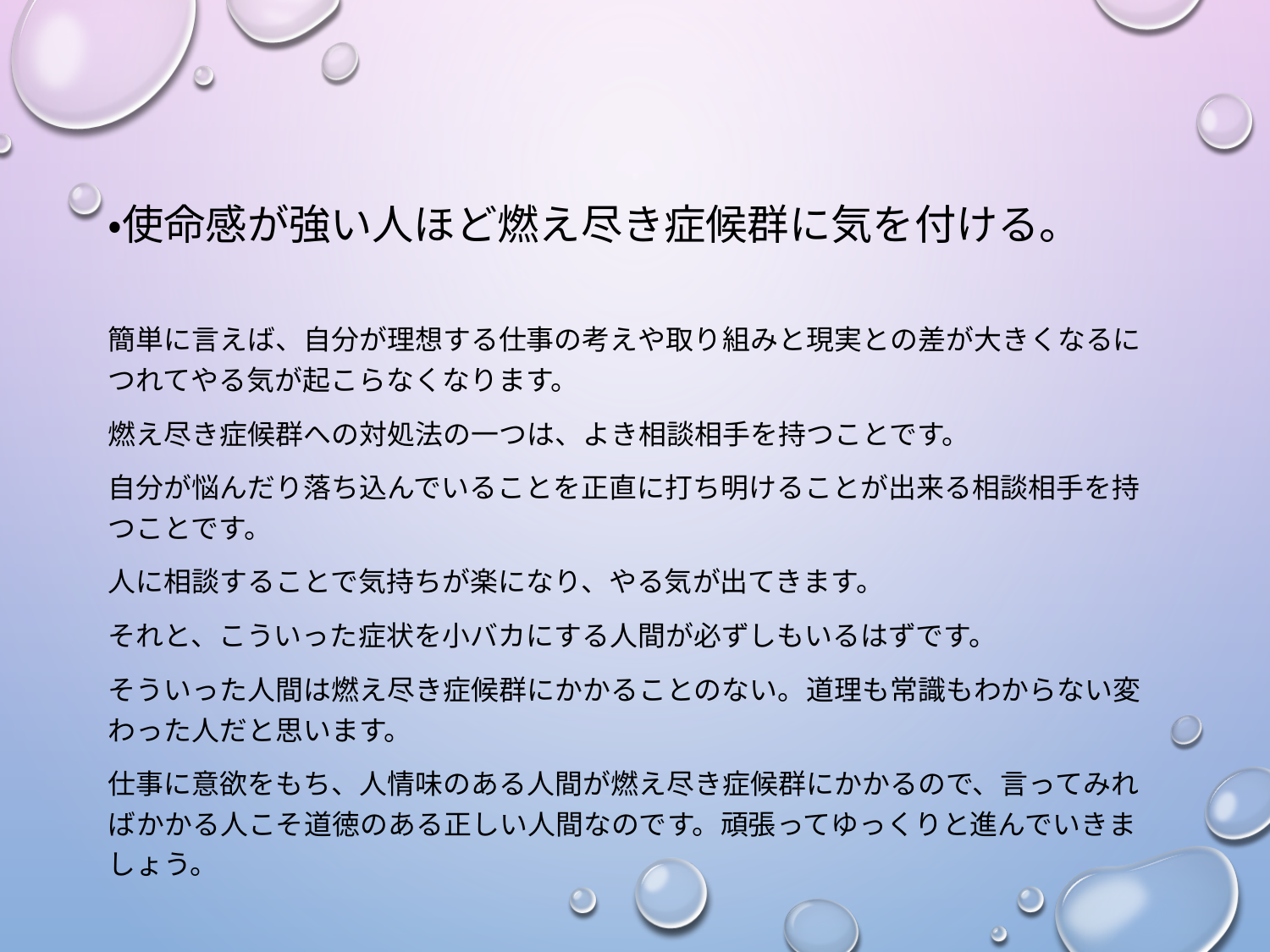

・使命感が強い人ほど燃え尽き症候群に気を付ける。

簡単に言えば、自分が理想する仕事の考えや取り組みと現実との差が大きくなるにつれてやる気が起こらなくなります。
燃え尽き症候群への対処法の一つは、よき相談相手を持つことです。
自分が悩んだり落ち込んでいることを正直に打ち明けることが出来る相談相手を持つことです。
人に相談することで気持ちが楽になり、やる気が出てきます。
それと、こういった症状を小バカにする人間が必ずしもいるはずです。
そういった人間は燃え尽き症候群にかかることのない。道理も常識もわからない変わった人だと思います。
仕事に意欲をもち、人情味のある人間が燃え尽き症候群にかかるので、言ってみればかかる人こそ道徳のある正しい人間なのです。頑張ってゆっくりと進んでいきましょう。